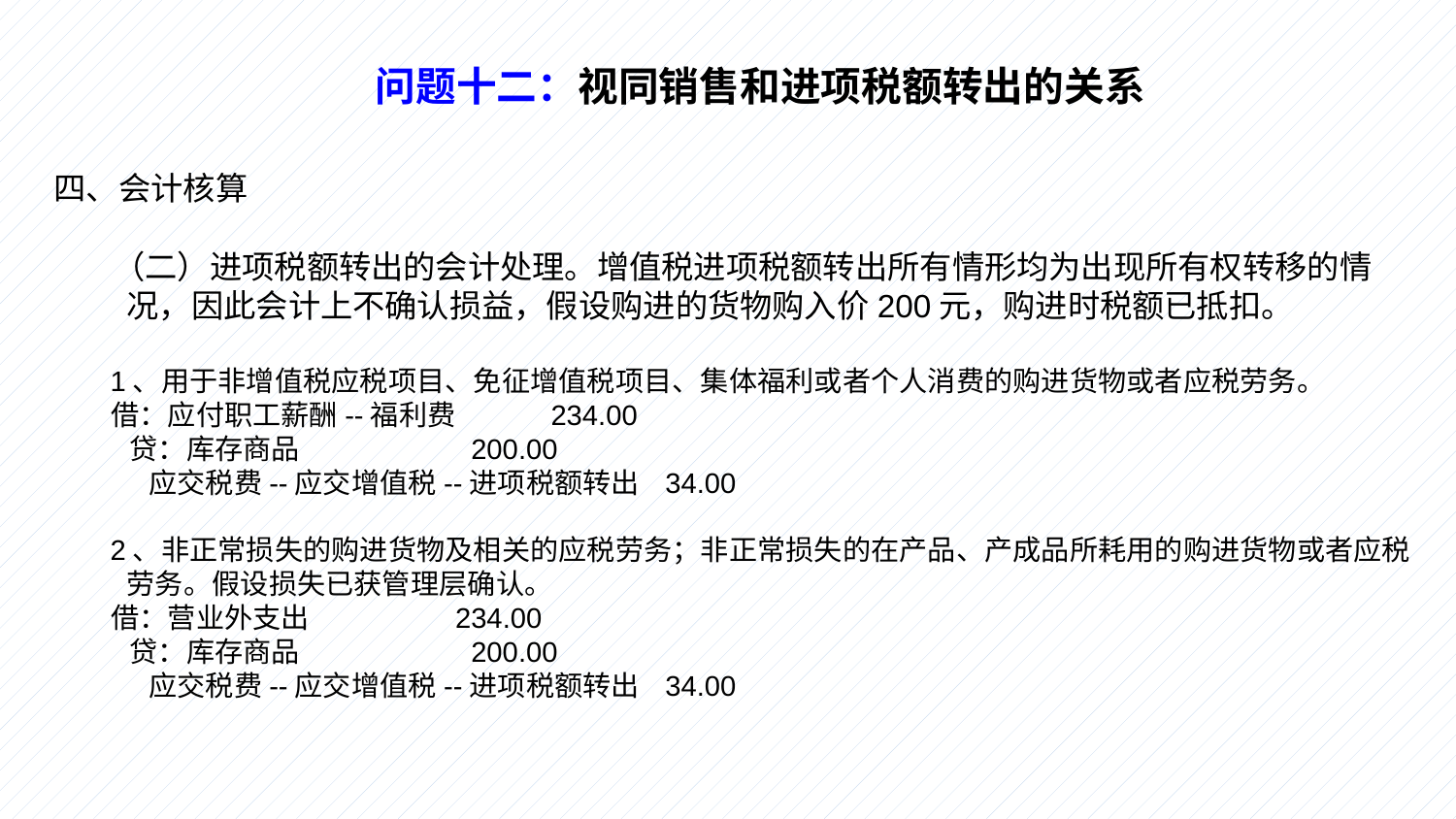

问题十二：视同销售和进项税额转出的关系
四、会计核算

       （二）进项税额转出的会计处理。增值税进项税额转出所有情形均为出现所有权转移的情况，因此会计上不确认损益，假设购进的货物购入价200元，购进时税额已抵扣。

       1、用于非增值税应税项目、免征增值税项目、集体福利或者个人消费的购进货物或者应税劳务。
　　借：应付职工薪酬--福利费              234.00
　　   贷：库存商品                          200.00
　　      应交税费--应交增值税--进项税额转出   34.00

       2、非正常损失的购进货物及相关的应税劳务；非正常损失的在产品、产成品所耗用的购进货物或者应税劳务。假设损失已获管理层确认。
　　借：营业外支出                      234.00
　　   贷：库存商品                          200.00
　　      应交税费--应交增值税--进项税额转出   34.00